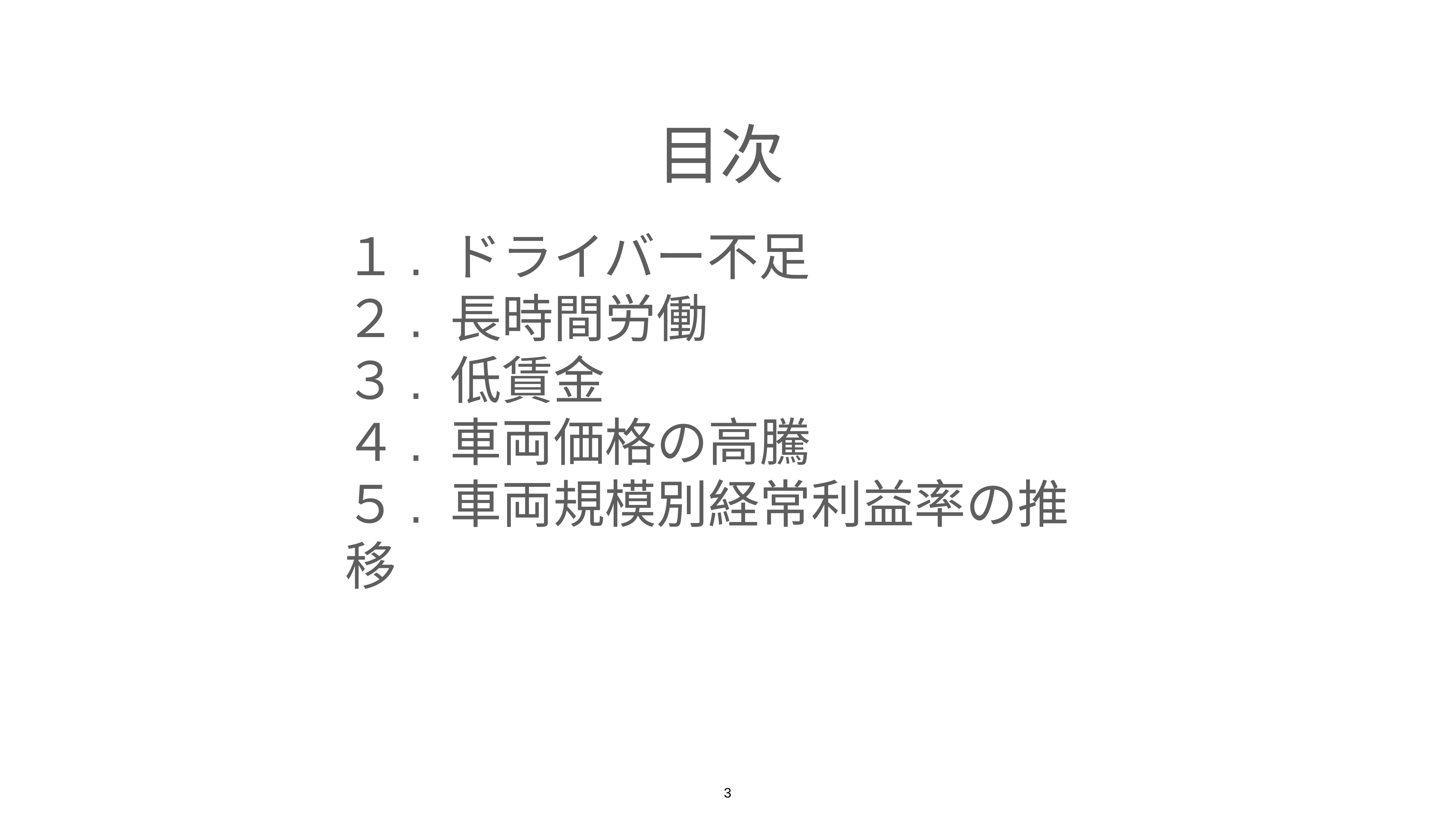

# 目次
１. ドライバー不足
２. 長時間労働
３. 低賃金
４. 車両価格の高騰
５. 車両規模別経常利益率の推移
3